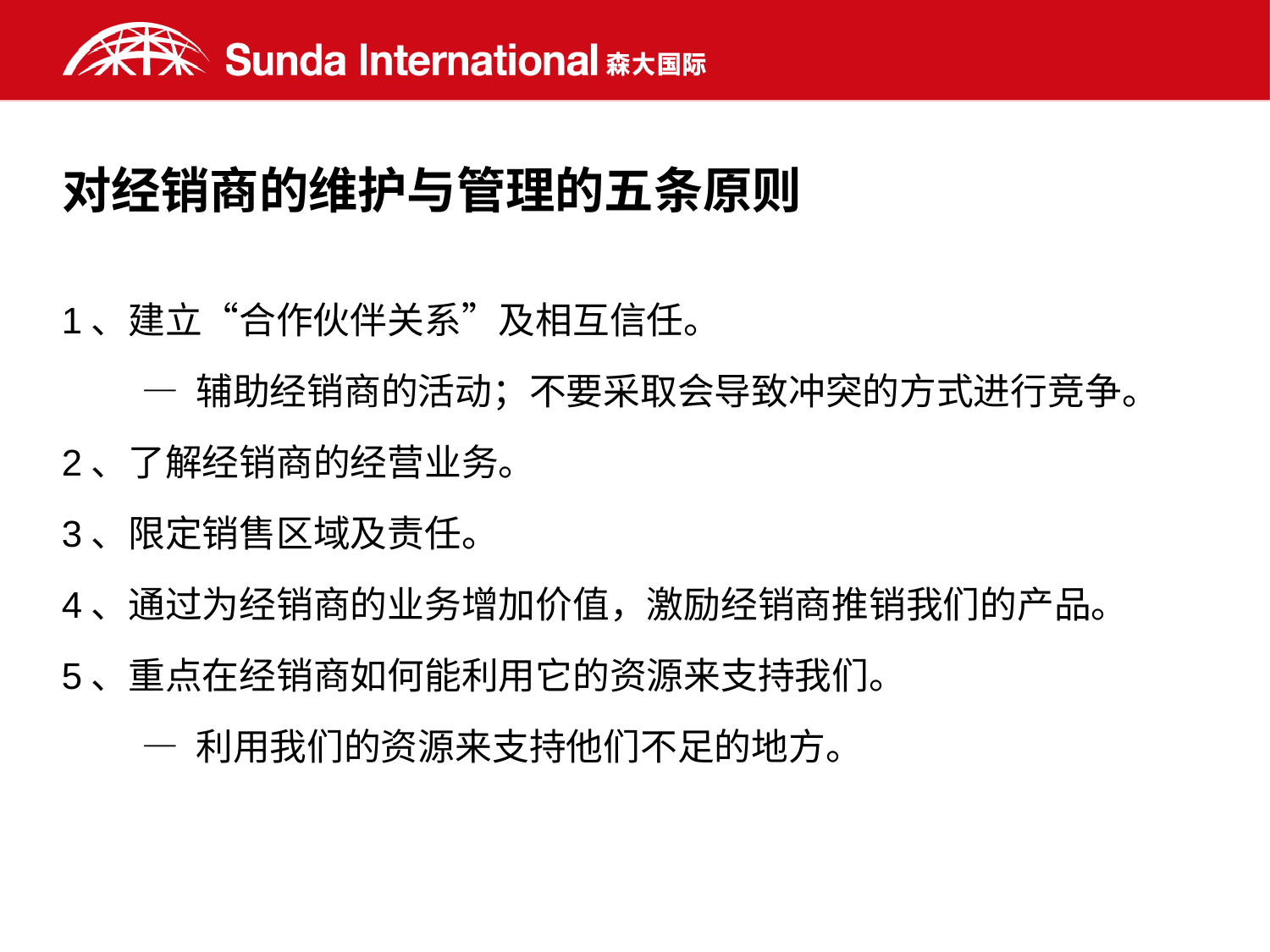

# 对经销商的维护与管理的五条原则
1、建立“合作伙伴关系”及相互信任。
  — 辅助经销商的活动；不要采取会导致冲突的方式进行竞争。
2、了解经销商的经营业务。
3、限定销售区域及责任。
4、通过为经销商的业务增加价值，激励经销商推销我们的产品。
5、重点在经销商如何能利用它的资源来支持我们。
  — 利用我们的资源来支持他们不足的地方。